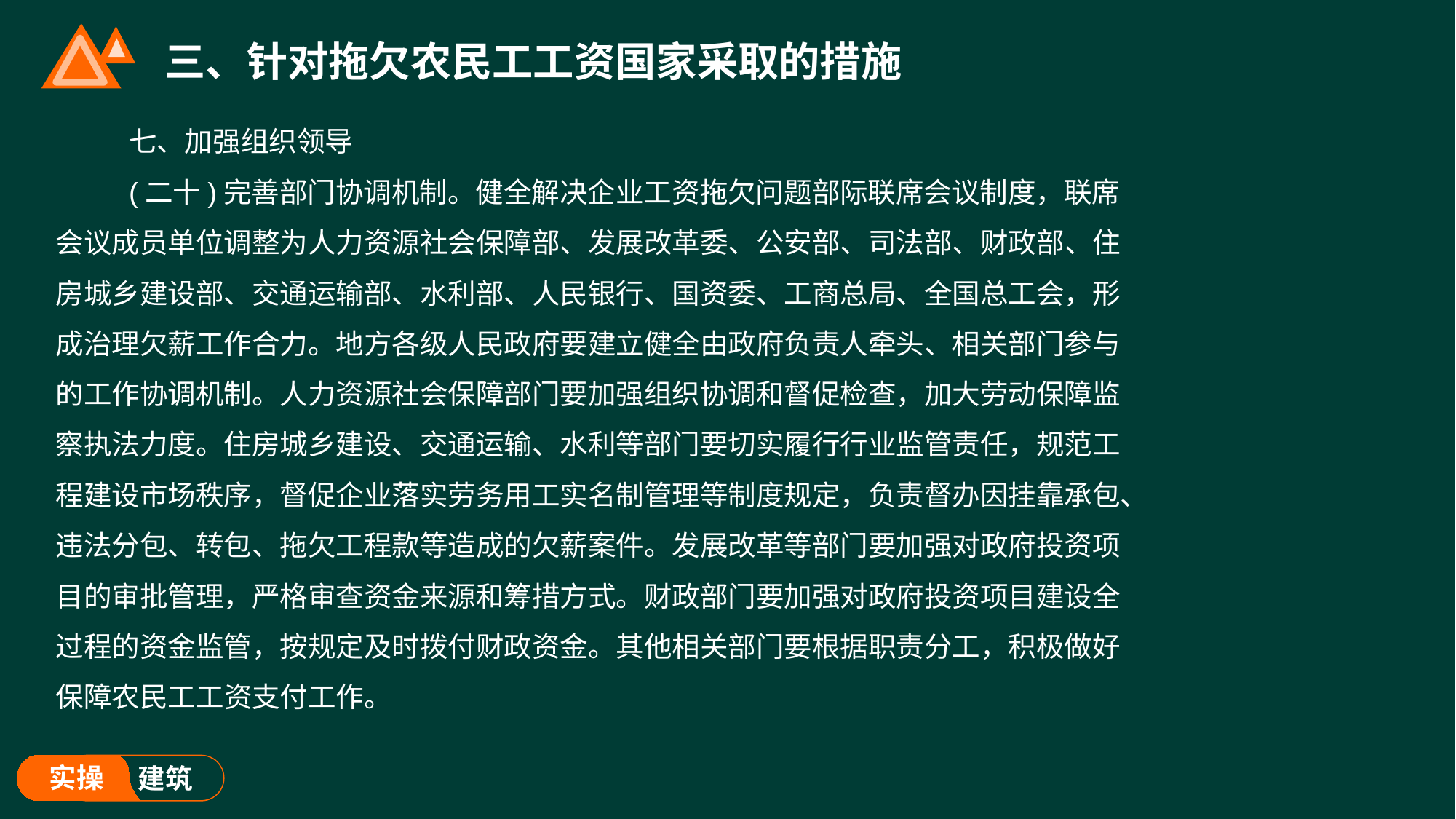

# 三、针对拖欠农民工工资国家采取的措施
七、加强组织领导
(二十)完善部门协调机制。健全解决企业工资拖欠问题部际联席会议制度，联席会议成员单位调整为人力资源社会保障部、发展改革委、公安部、司法部、财政部、住房城乡建设部、交通运输部、水利部、人民银行、国资委、工商总局、全国总工会，形成治理欠薪工作合力。地方各级人民政府要建立健全由政府负责人牵头、相关部门参与的工作协调机制。人力资源社会保障部门要加强组织协调和督促检查，加大劳动保障监察执法力度。住房城乡建设、交通运输、水利等部门要切实履行行业监管责任，规范工程建设市场秩序，督促企业落实劳务用工实名制管理等制度规定，负责督办因挂靠承包、违法分包、转包、拖欠工程款等造成的欠薪案件。发展改革等部门要加强对政府投资项目的审批管理，严格审查资金来源和筹措方式。财政部门要加强对政府投资项目建设全过程的资金监管，按规定及时拨付财政资金。其他相关部门要根据职责分工，积极做好保障农民工工资支付工作。